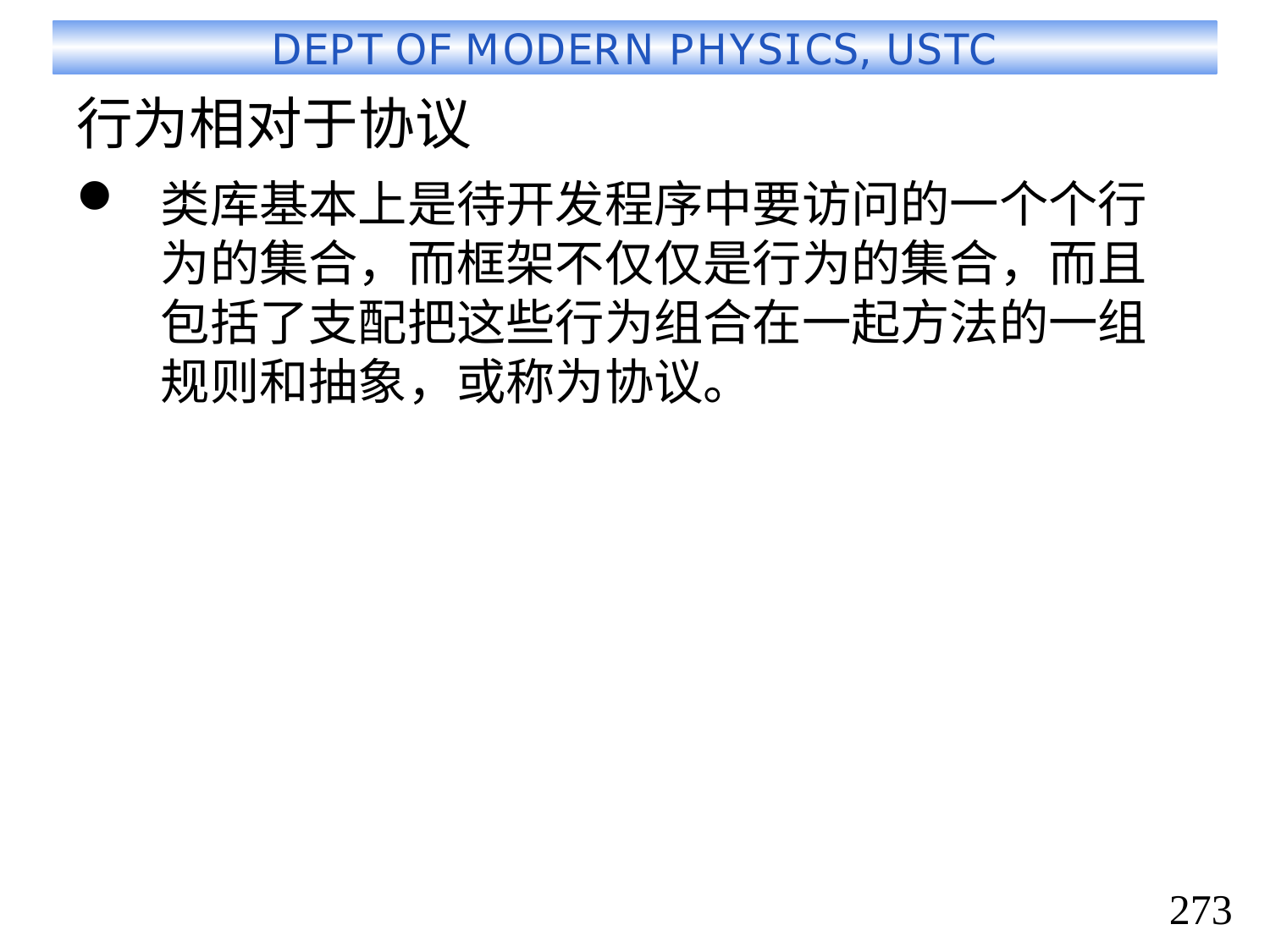

# 行为相对于协议
类库基本上是待开发程序中要访问的一个个行为的集合，而框架不仅仅是行为的集合，而且包括了支配把这些行为组合在一起方法的一组规则和抽象，或称为协议。